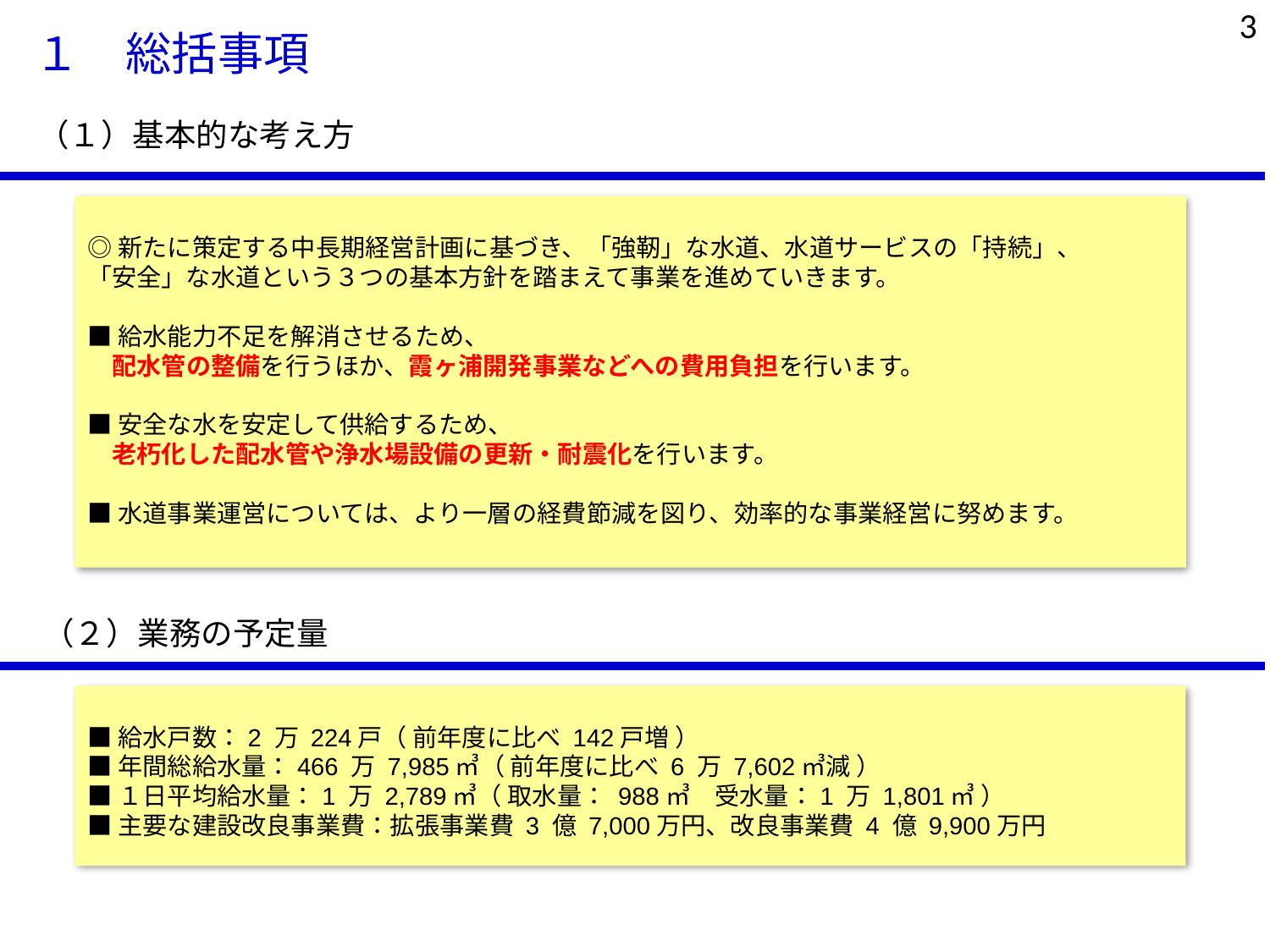

3
 １　総括事項
# （１）基本的な考え方

◎新たに策定する中長期経営計画に基づき、「強靭」な水道、水道サービスの「持続」、
「安全」な水道という３つの基本方針を踏まえて事業を進めていきます。

■給水能力不足を解消させるため、
　配水管の整備を行うほか、霞ヶ浦開発事業などへの費用負担を行います。

■安全な水を安定して供給するため、
　老朽化した配水管や浄水場設備の更新・耐震化を行います。

■水道事業運営については、より一層の経費節減を図り、効率的な事業経営に努めます。
 （２）業務の予定量

■給水戸数：2 万 224戸（ 前年度に比べ 142戸増 ）
■年間総給水量：466 万 7,985㎥（ 前年度に比べ 6 万 7,602㎥減 ）
■１日平均給水量：1 万 2,789㎥（ 取水量： 988㎥　受水量：1 万 1,801㎥ ）
■主要な建設改良事業費：拡張事業費 3 億 7,000万円、改良事業費 4 億 9,900万円